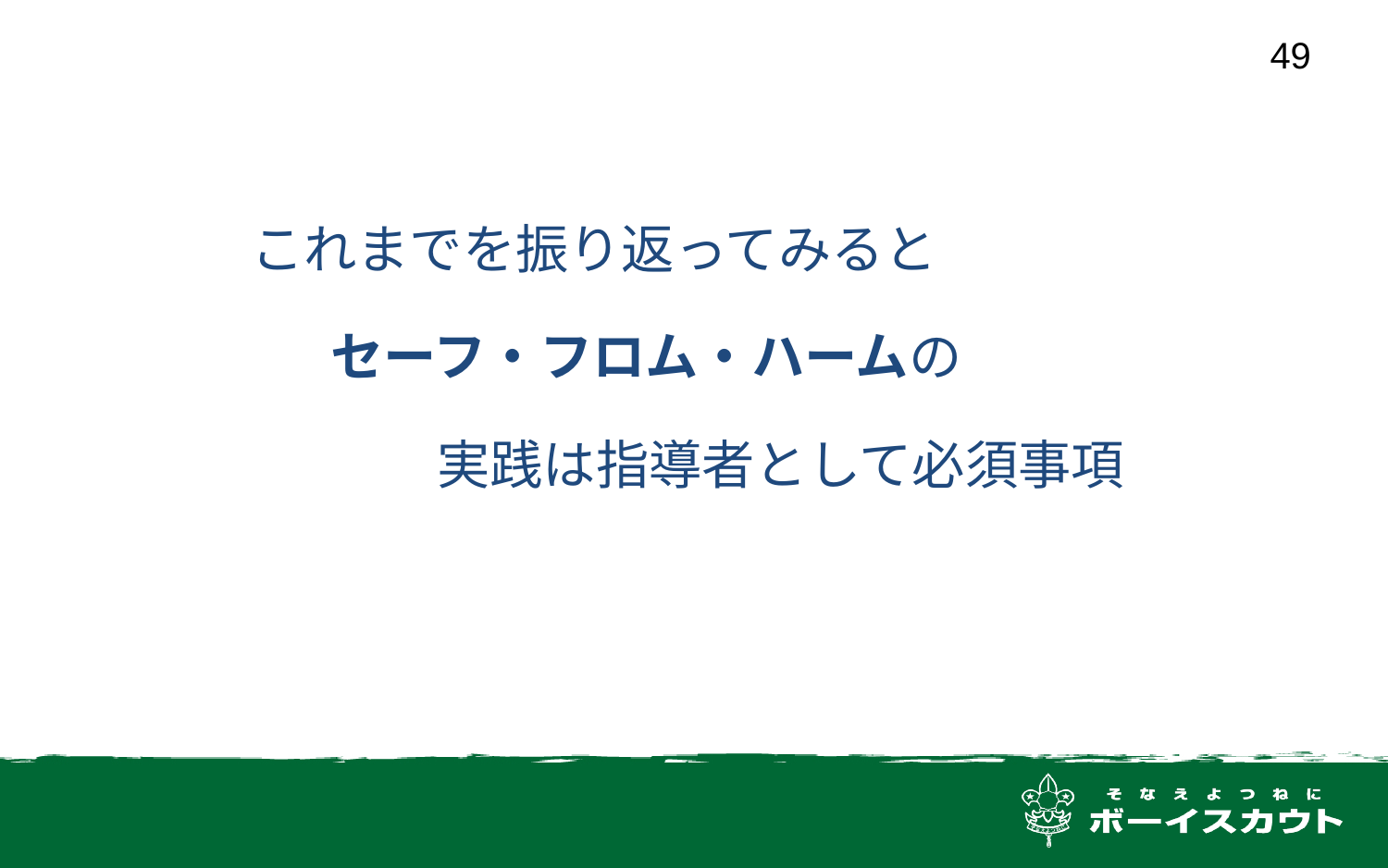

49
これまでを振り返ってみると
　セーフ・フロム・ハームの
　　　実践は指導者として必須事項